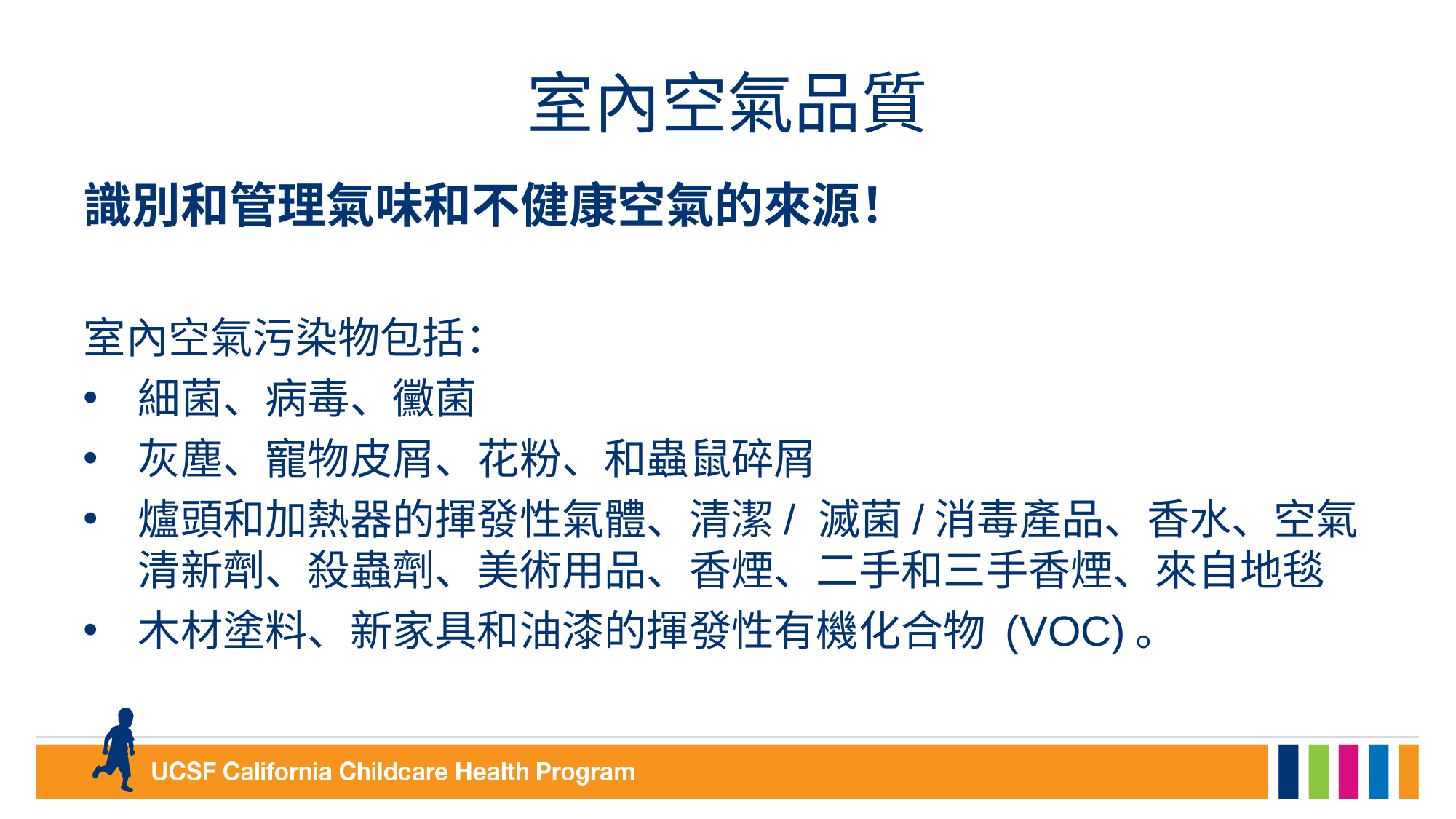

# 室內空氣品質
識別和管理氣味和不健康空氣的來源！​

室內空氣污染物包括：
細菌、病毒、黴菌
灰塵、寵物皮屑、花粉、和蟲鼠碎屑
爐頭和加熱器的揮發性氣體、清潔/ 滅菌/消毒產品、香水、空氣清新劑、殺蟲劑、美術用品、香煙、二手和三手香煙、來自地毯
木材塗料、新家具和油漆的揮發性有機化合物 (VOC)。